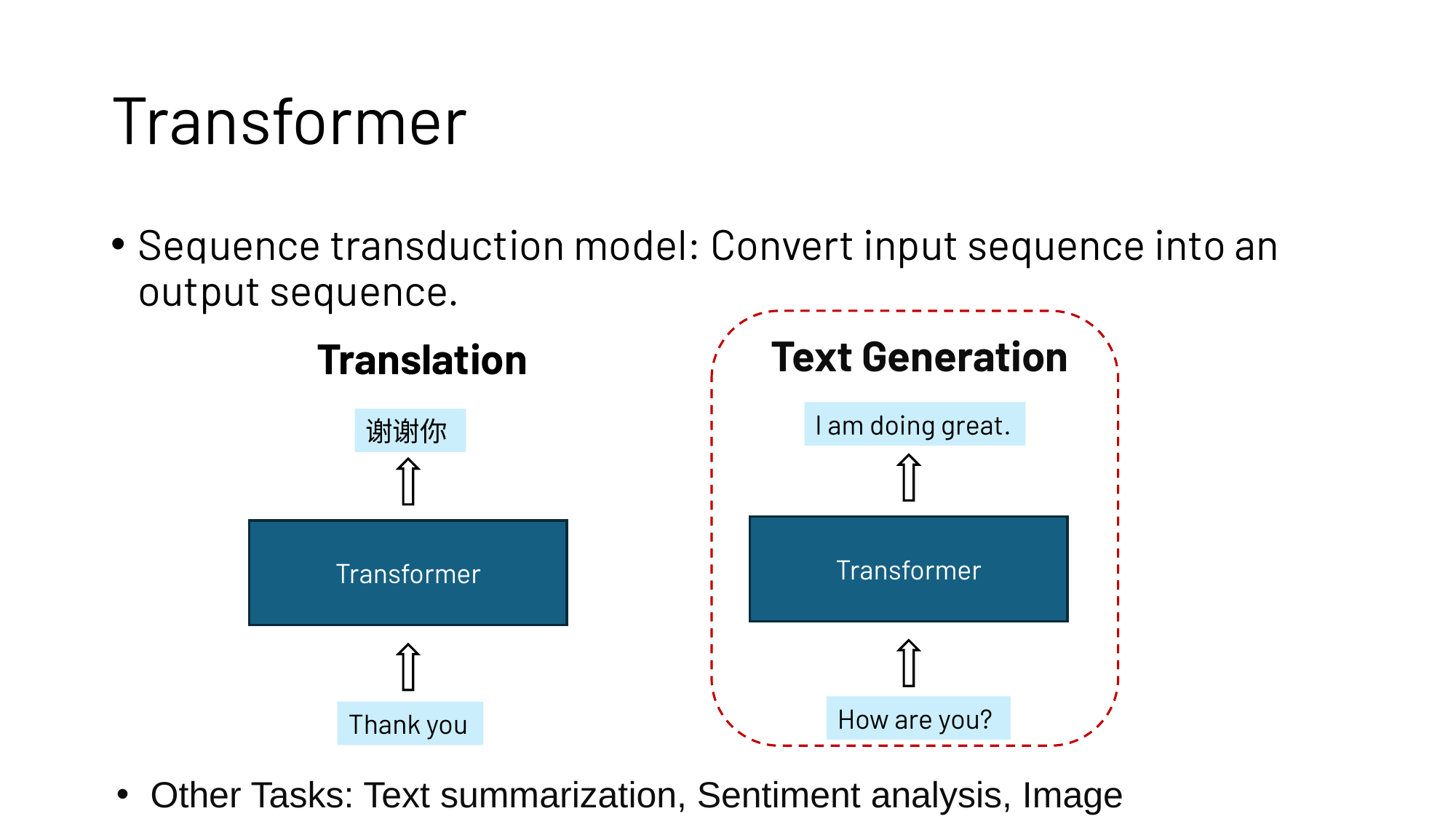

# Transformer
Sequence transduction model: Convert input sequence into an output sequence.

Text Generation
I am doing great.

Transformer

How are you?
Translation
谢谢你

Transformer

Thank you
Other Tasks: Text summarization, Sentiment analysis, Image Classification , etc.